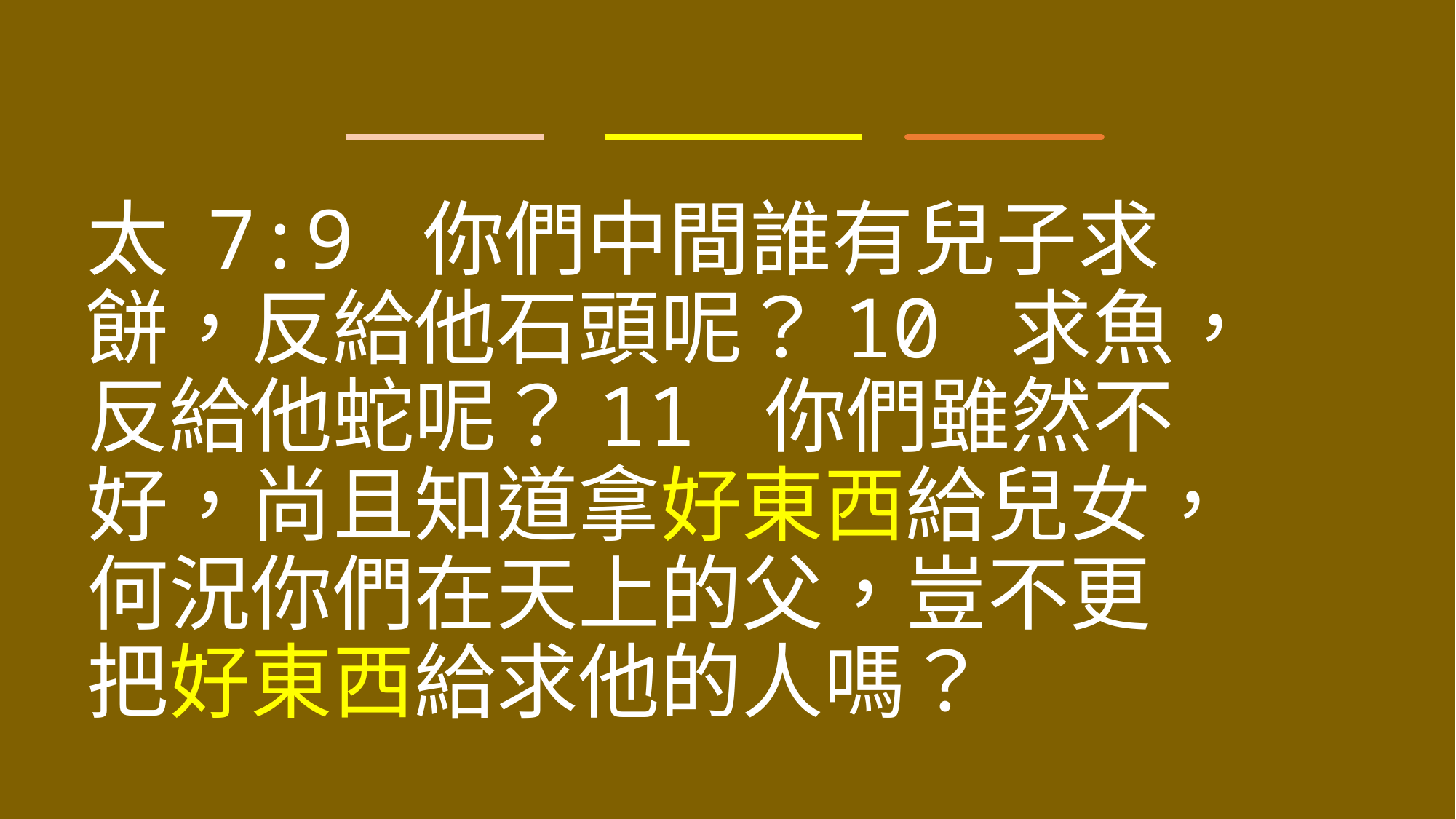

太 7:9 你們中間誰有兒子求餅，反給他石頭呢？10 求魚，反給他蛇呢？11 你們雖然不好，尚且知道拿好東西給兒女，何況你們在天上的父，豈不更把好東西給求他的人嗎？